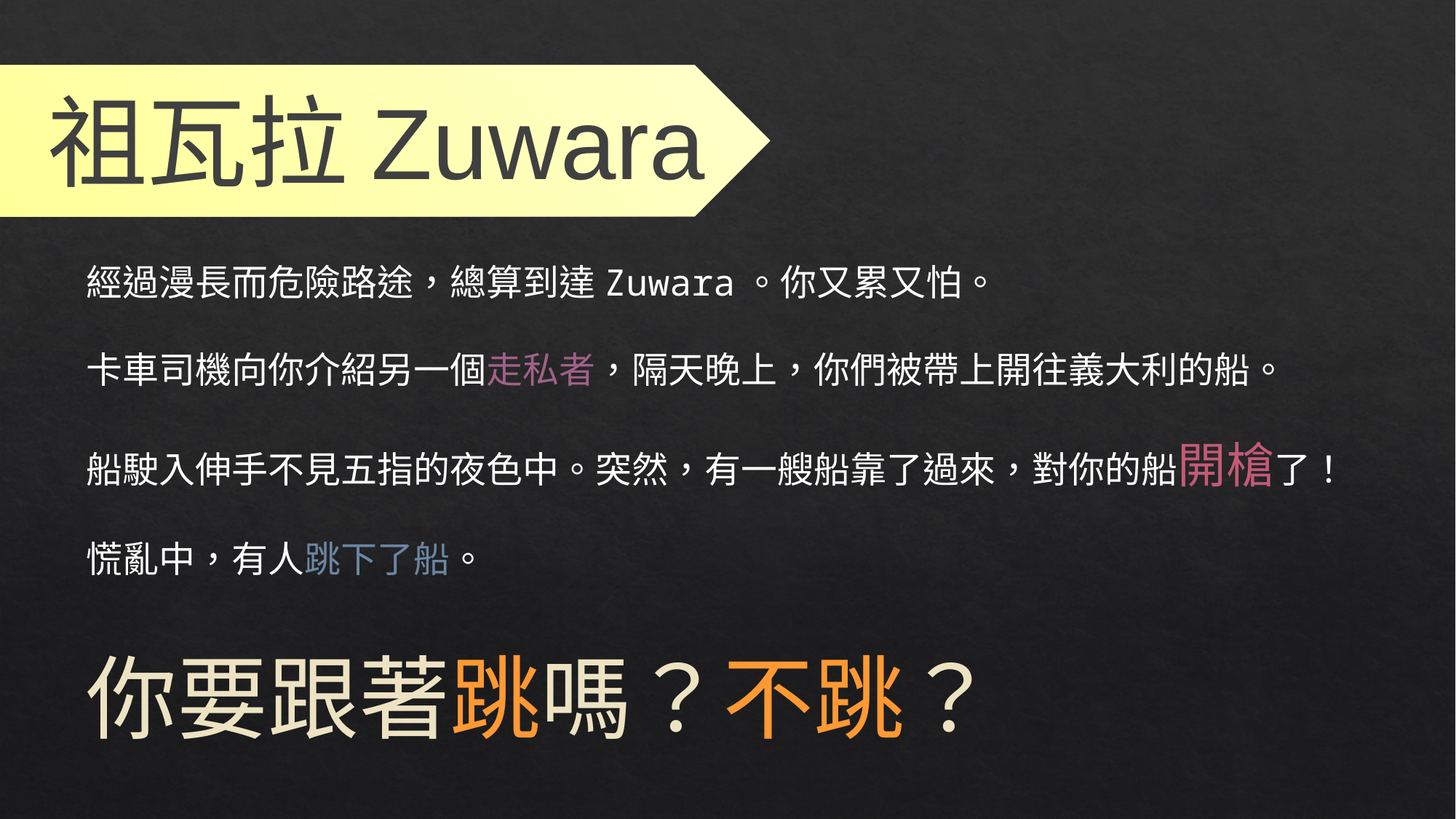

祖瓦拉Zuwara
經過漫長而危險路途，總算到達Zuwara。你又累又怕。

卡車司機向你介紹另一個走私者，隔天晚上，你們被帶上開往義大利的船。

船駛入伸手不見五指的夜色中。突然，有一艘船靠了過來，對你的船開槍了！

慌亂中，有人跳下了船。
你要跟著跳嗎？不跳？